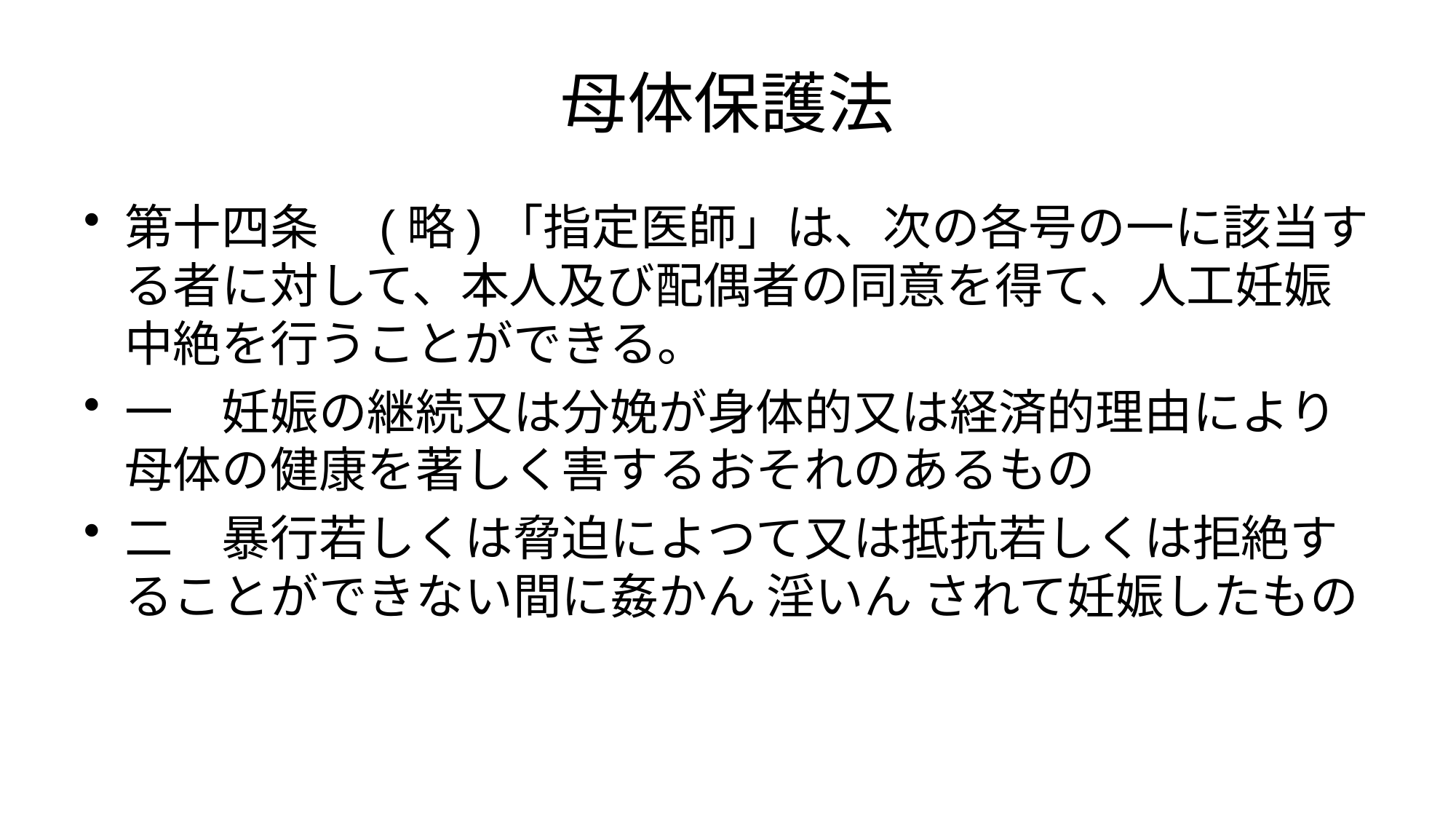

# 母体保護法
第十四条　(略)「指定医師」は、次の各号の一に該当する者に対して、本人及び配偶者の同意を得て、人工妊娠中絶を行うことができる。
一　妊娠の継続又は分娩が身体的又は経済的理由により母体の健康を著しく害するおそれのあるもの
二　暴行若しくは脅迫によつて又は抵抗若しくは拒絶することができない間に姦かん 淫いん されて妊娠したもの